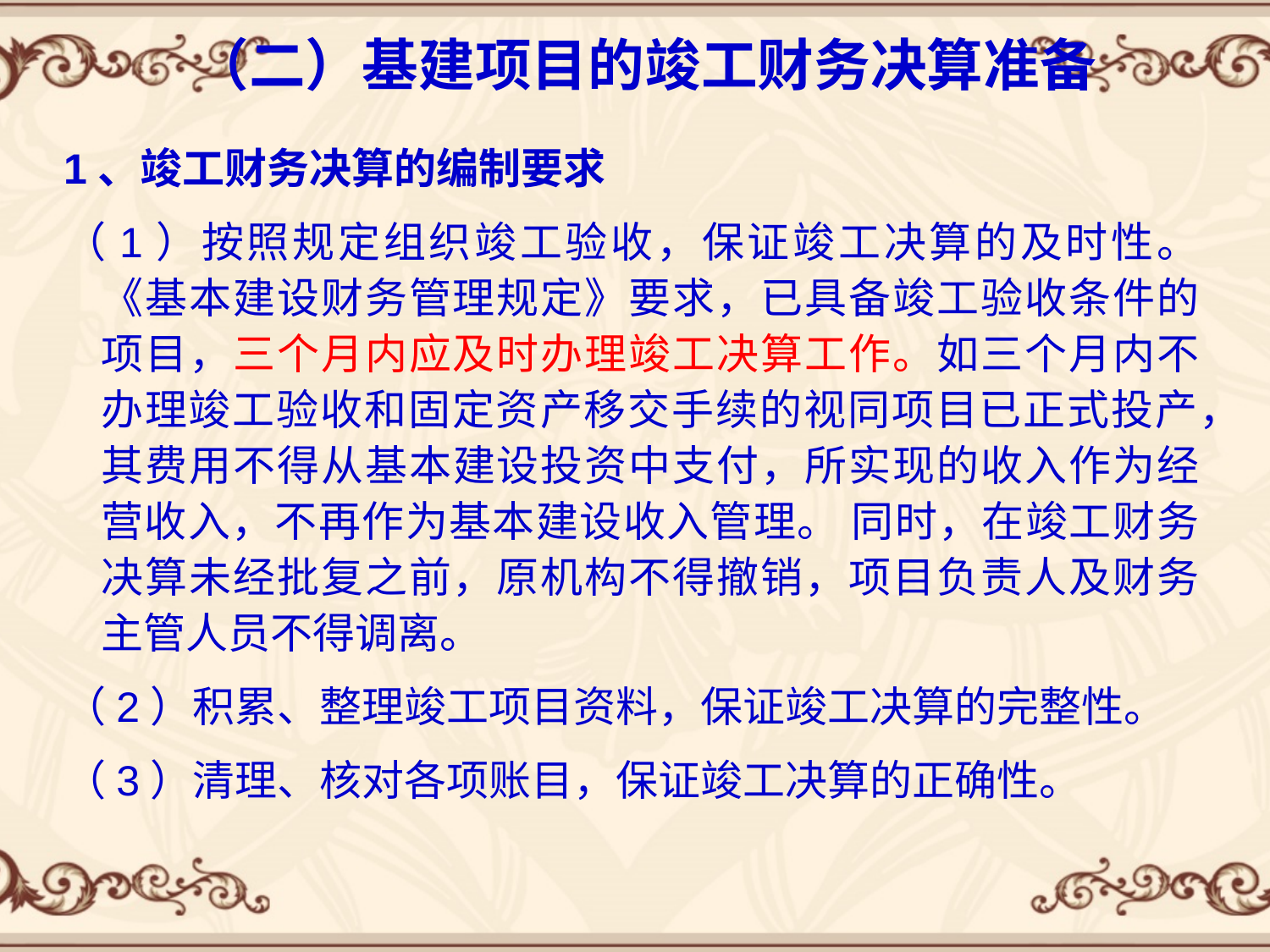

# （二）基建项目的竣工财务决算准备
1、竣工财务决算的编制要求
（1）按照规定组织竣工验收，保证竣工决算的及时性。 《基本建设财务管理规定》要求，已具备竣工验收条件的项目，三个月内应及时办理竣工决算工作。如三个月内不办理竣工验收和固定资产移交手续的视同项目已正式投产，其费用不得从基本建设投资中支付，所实现的收入作为经营收入，不再作为基本建设收入管理。 同时，在竣工财务决算未经批复之前，原机构不得撤销，项目负责人及财务主管人员不得调离。
（2）积累、整理竣工项目资料，保证竣工决算的完整性。
（3）清理、核对各项账目，保证竣工决算的正确性。